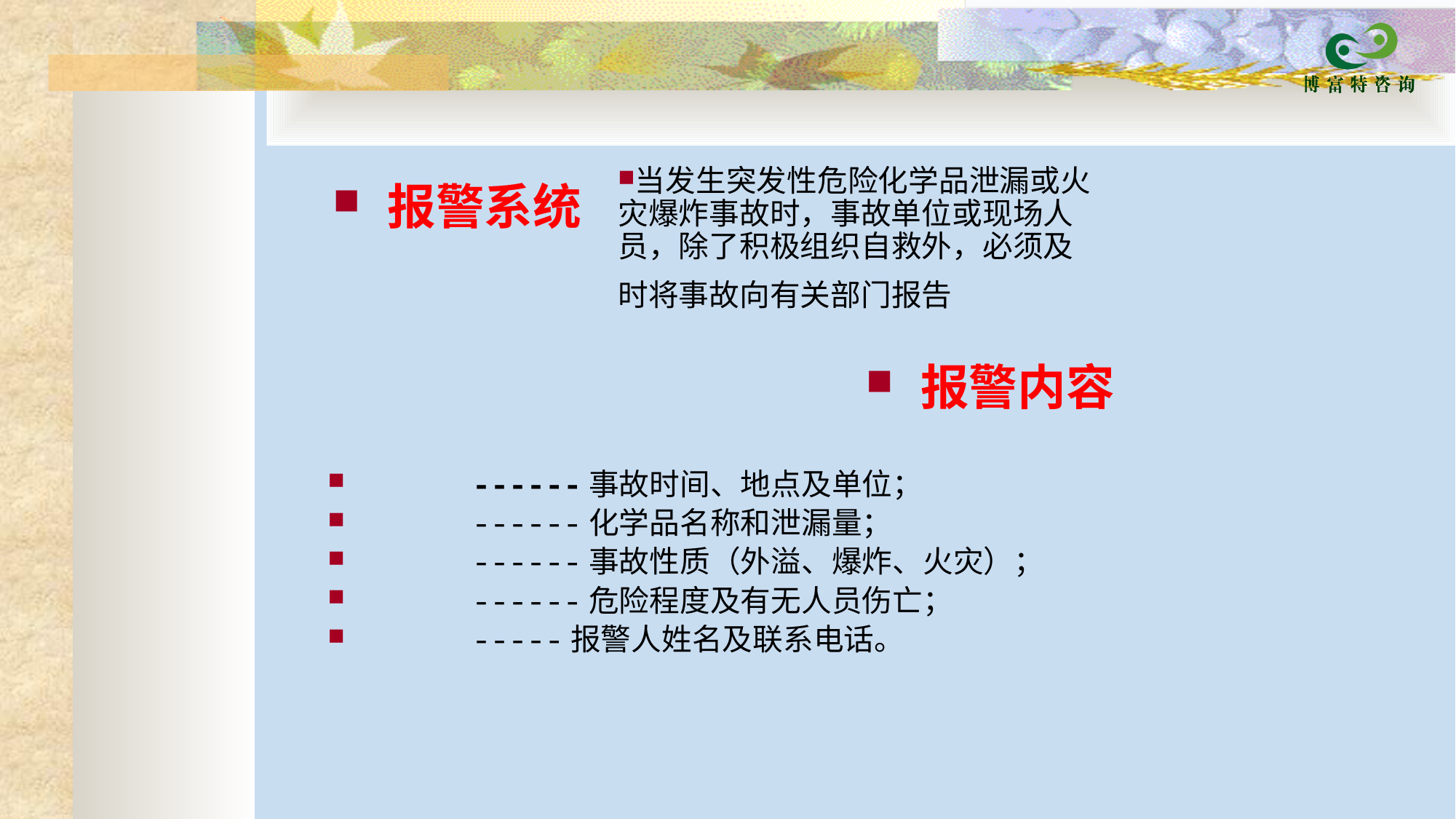

当发生突发性危险化学品泄漏或火灾爆炸事故时，事故单位或现场人员，除了积极组织自救外，必须及时将事故向有关部门报告
报警系统
报警内容
       ------事故时间、地点及单位；
       ------化学品名称和泄漏量；
       ------事故性质（外溢、爆炸、火灾）；
       ------危险程度及有无人员伤亡；
       -----报警人姓名及联系电话。